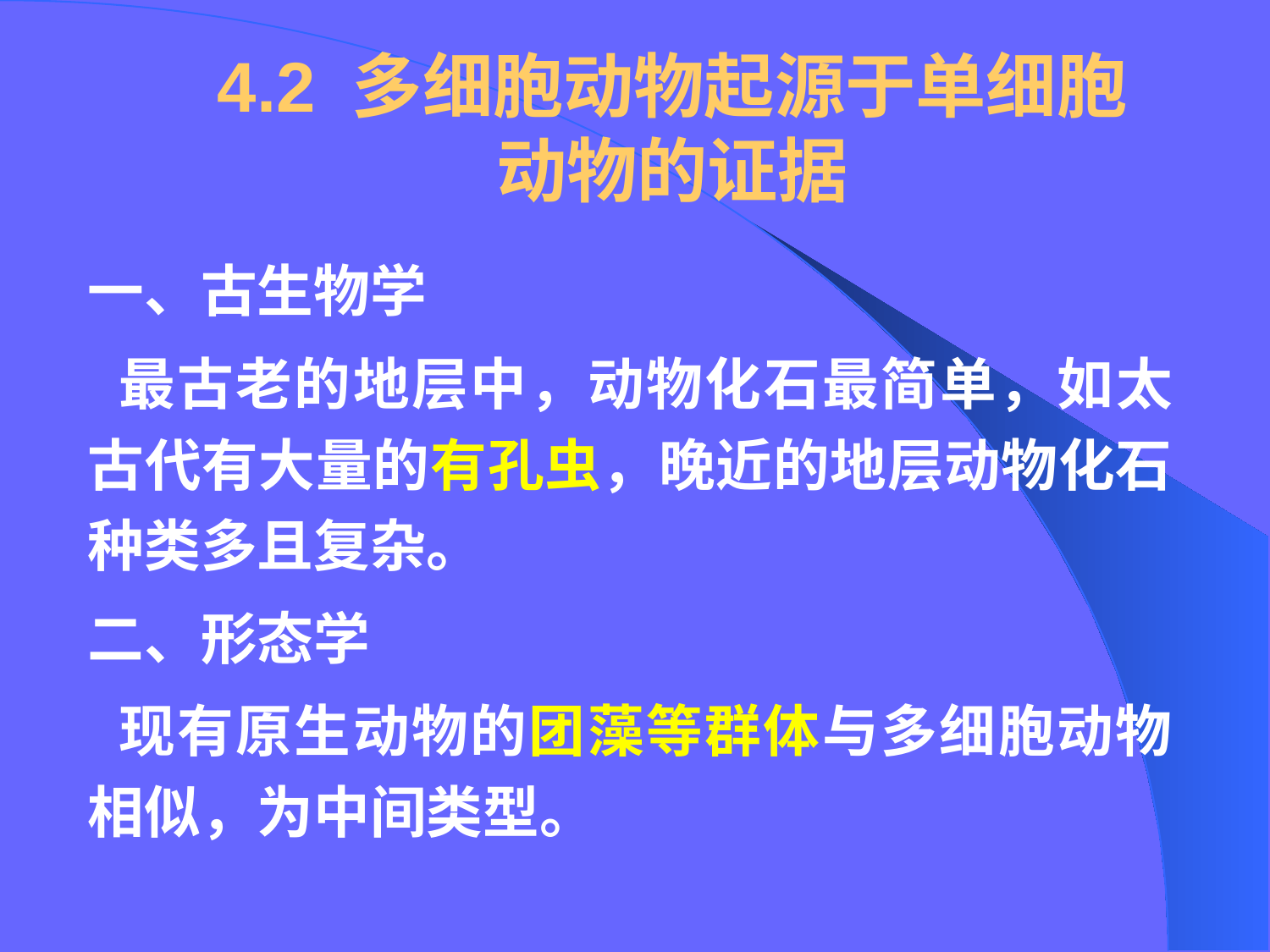

# 4.2 多细胞动物起源于单细胞动物的证据
一、古生物学
 最古老的地层中，动物化石最简单，如太古代有大量的有孔虫，晚近的地层动物化石种类多且复杂。
二、形态学
 现有原生动物的团藻等群体与多细胞动物相似，为中间类型。